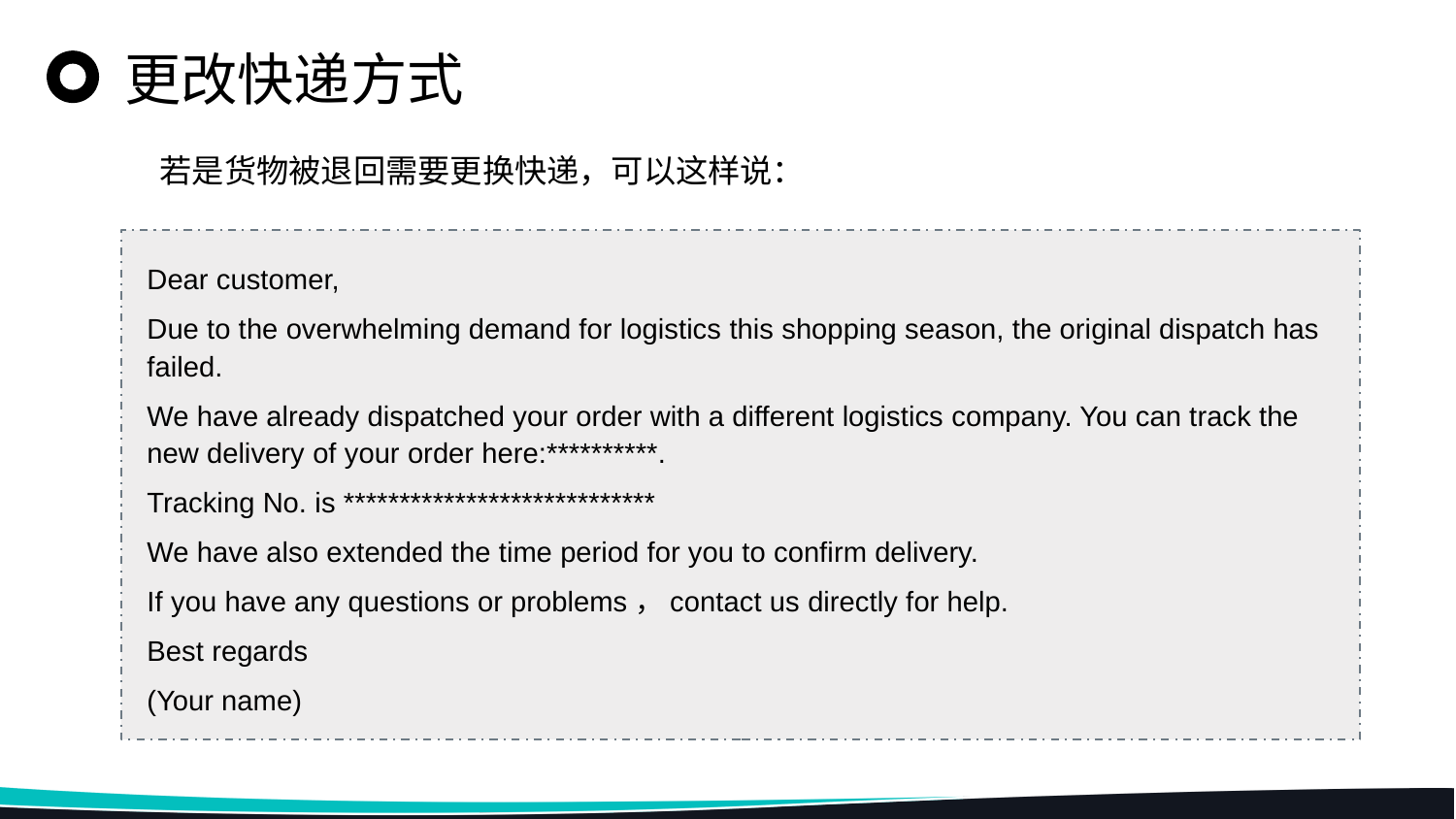

更改快递方式
若是货物被退回需要更换快递，可以这样说：

Dear customer,
Due to the overwhelming demand for logistics this shopping season, the original dispatch has failed.
We have already dispatched your order with a different logistics company. You can track the new delivery of your order here:**********.
Tracking No. is ****************************
We have also extended the time period for you to confirm delivery.
If you have any questions or problems，contact us directly for help.
Best regards
(Your name)